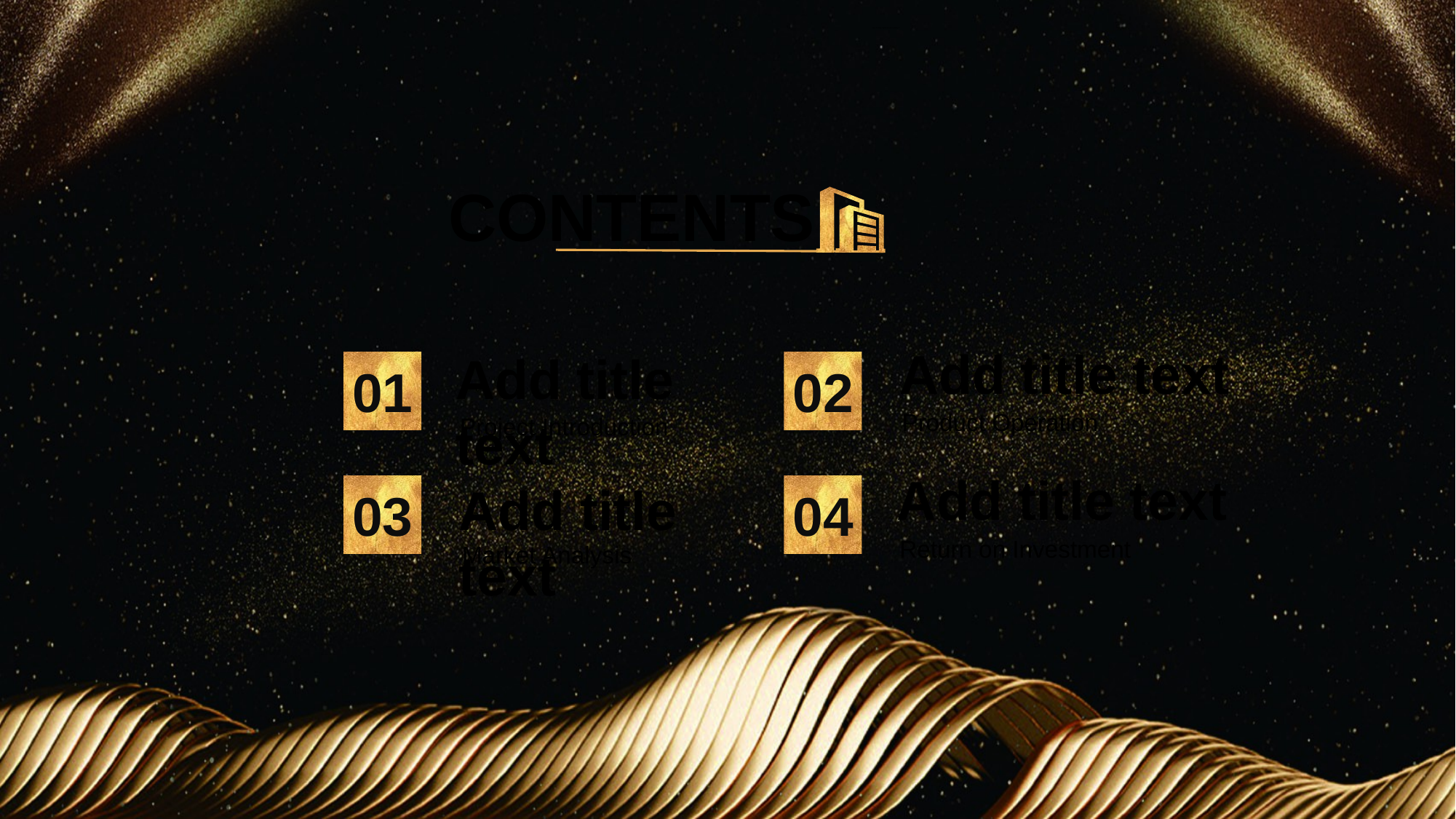

行业PPT模板http://www.1ppt.com/hangye/
CONTENTS

Add title text
Add title text

01

02
Product Operation
Project Introduction
Add title text
Add title text

03

04
Return on Investment
Market Analysis